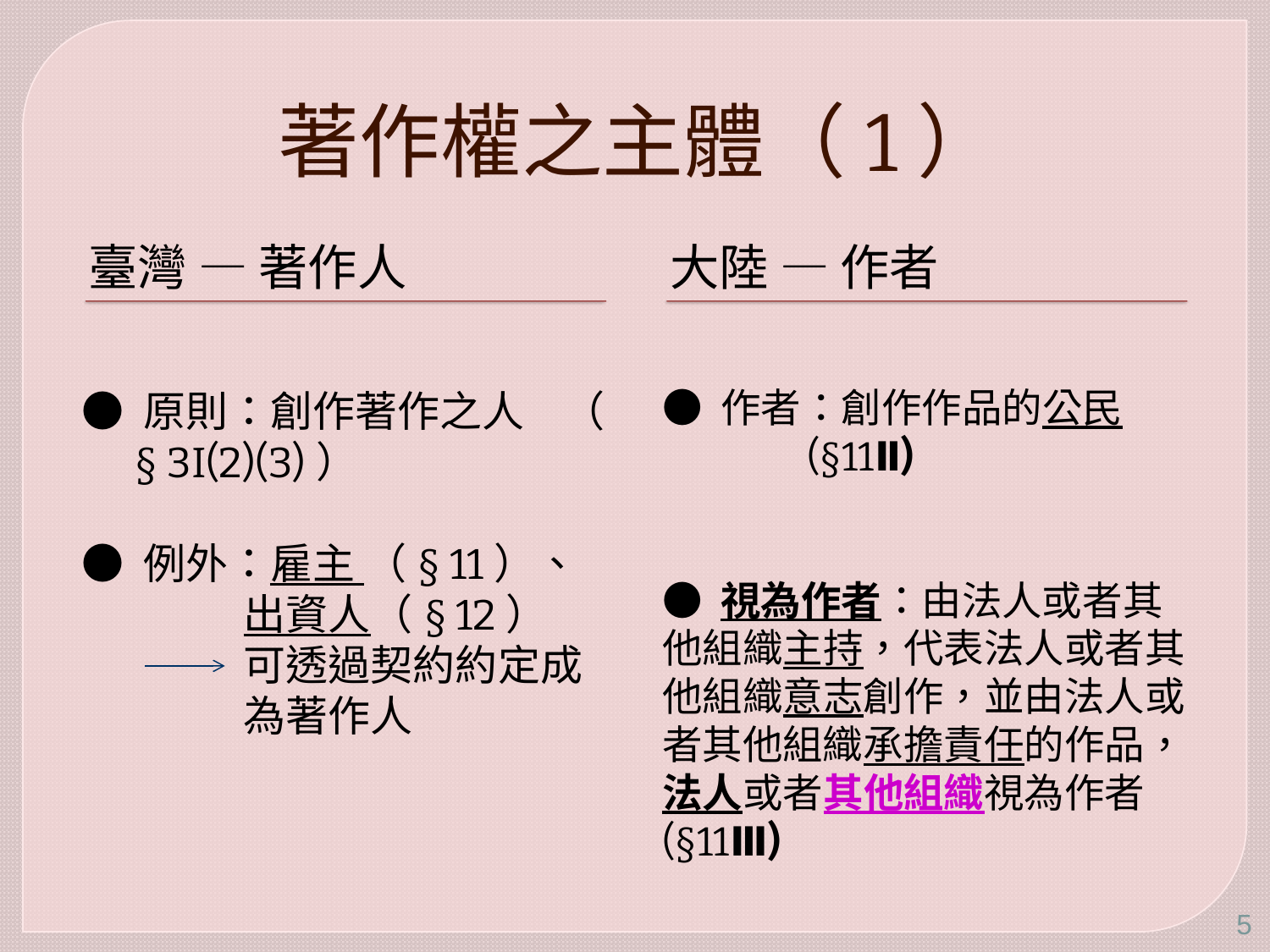

# 著作權之主體（1）
臺灣 — 著作人
大陸 — 作者

● 原則：創作著作之人    （ § 3I(2)(3)）

● 例外：雇主 （§ 11）、
                出資人（§ 12）
                可透過契約約定成
                為著作人

● 作者：創作作品的公民
                  (§11Ⅱ)

● 視為作者：由法人或者其他組織主持，代表法人或者其他組織意志創作，並由法人或者其他組織承擔責任的作品，法人或者其他組織視為作者 (§11Ⅲ)

5